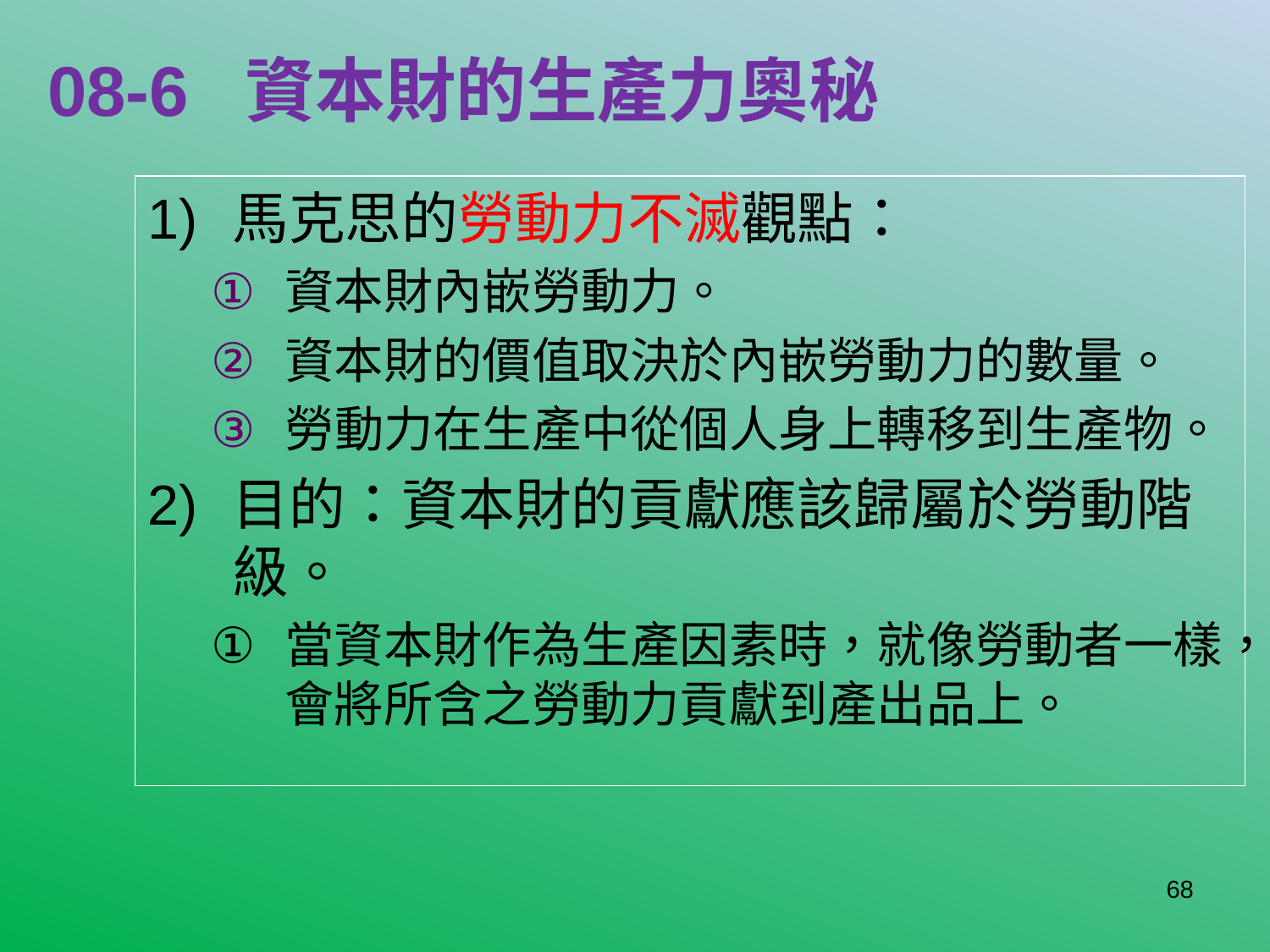

# 08-6  資本財的生產力奧秘
馬克思的勞動力不滅觀點：
資本財內嵌勞動力。
資本財的價值取決於內嵌勞動力的數量。
勞動力在生產中從個人身上轉移到生產物。
目的：資本財的貢獻應該歸屬於勞動階級。
當資本財作為生產因素時，就像勞動者一樣，會將所含之勞動力貢獻到產出品上。
68